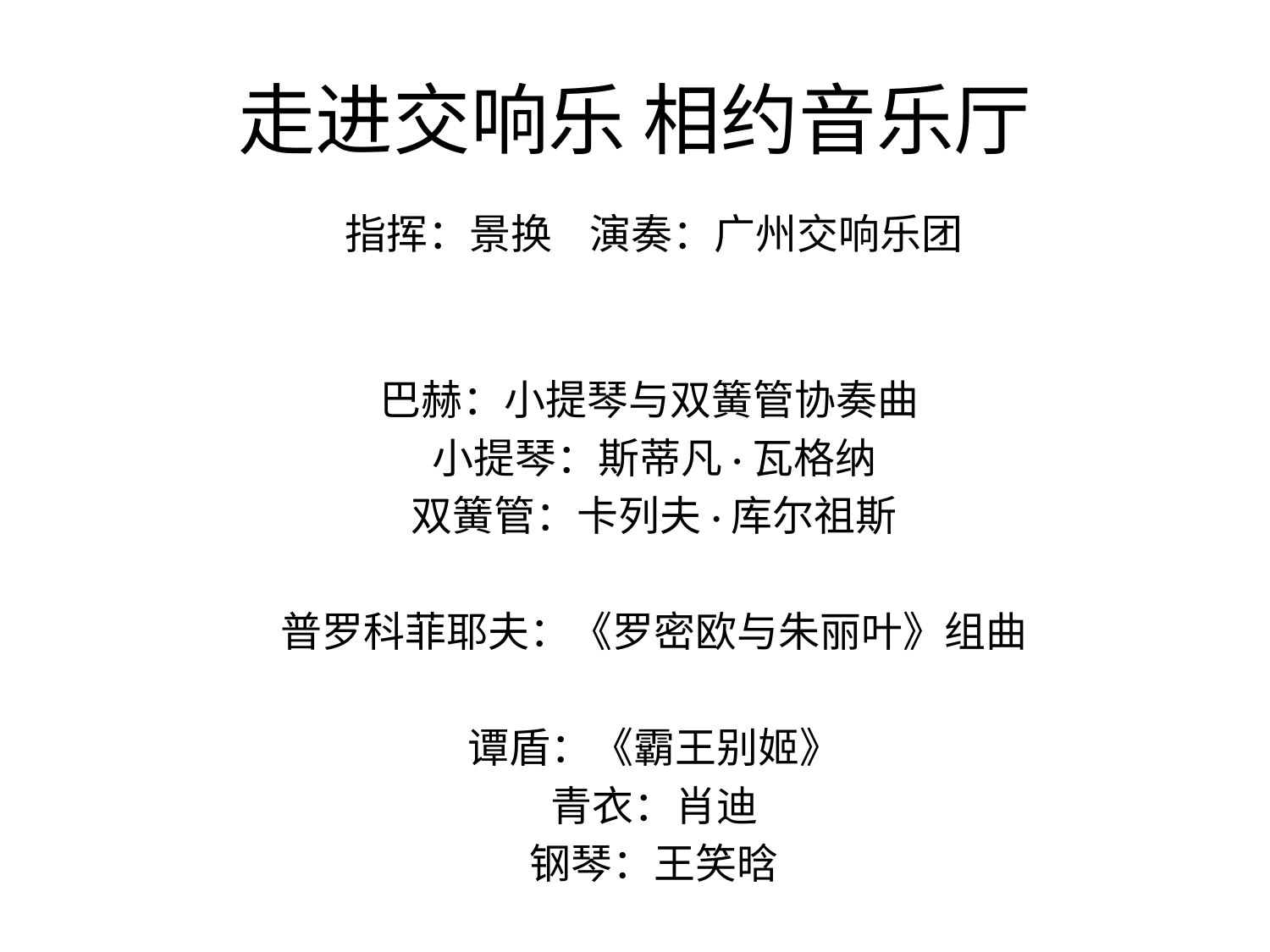

# 走进交响乐 相约音乐厅
指挥：景换    演奏：广州交响乐团

巴赫：小提琴与双簧管协奏曲
小提琴：斯蒂凡·瓦格纳
双簧管：卡列夫·库尔祖斯

普罗科菲耶夫：《罗密欧与朱丽叶》组曲

谭盾：《霸王别姬》
青衣：肖迪
钢琴：王笑晗